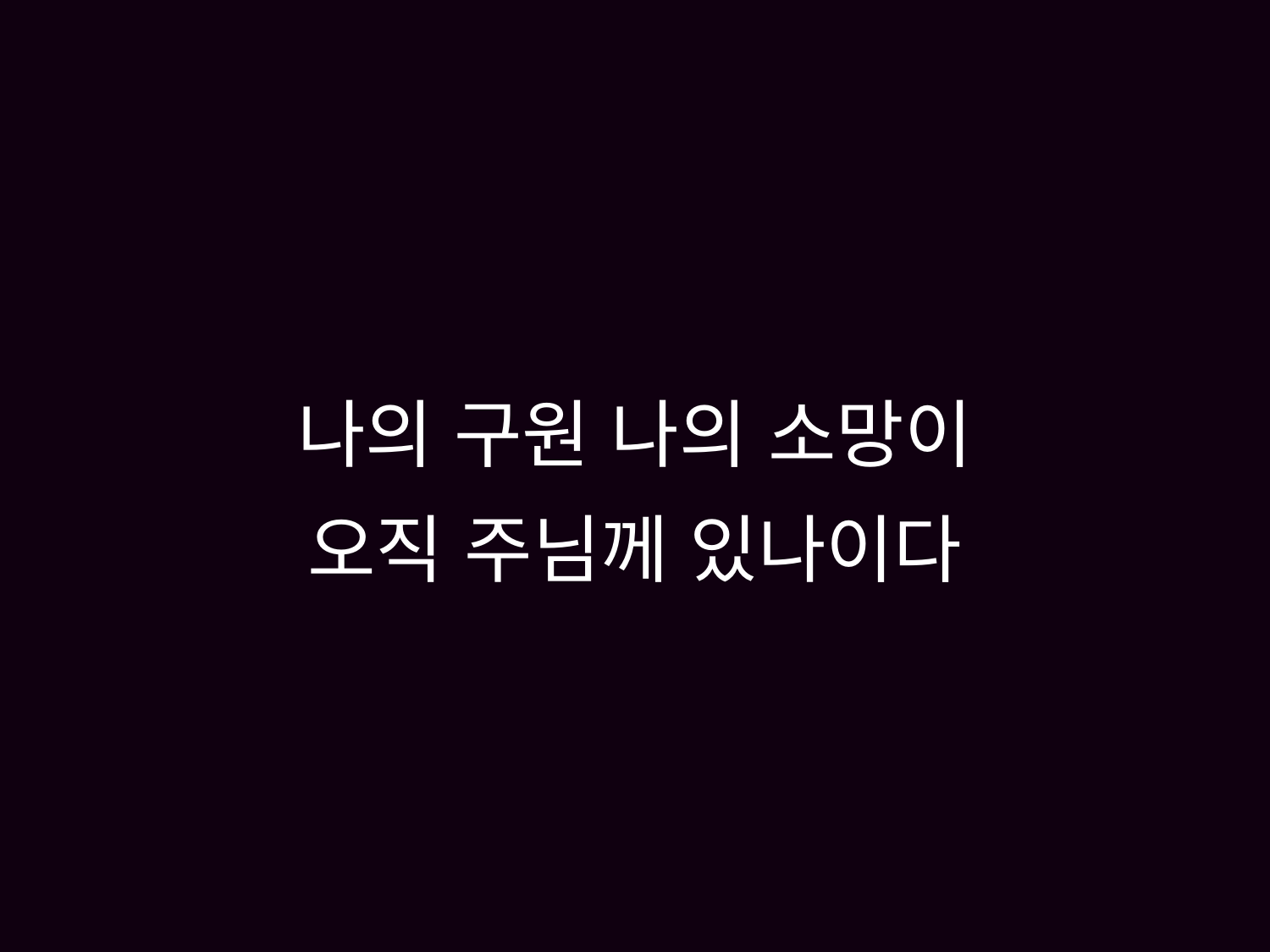

# 나의 구원 나의 소망이 오직 주님께 있나이다